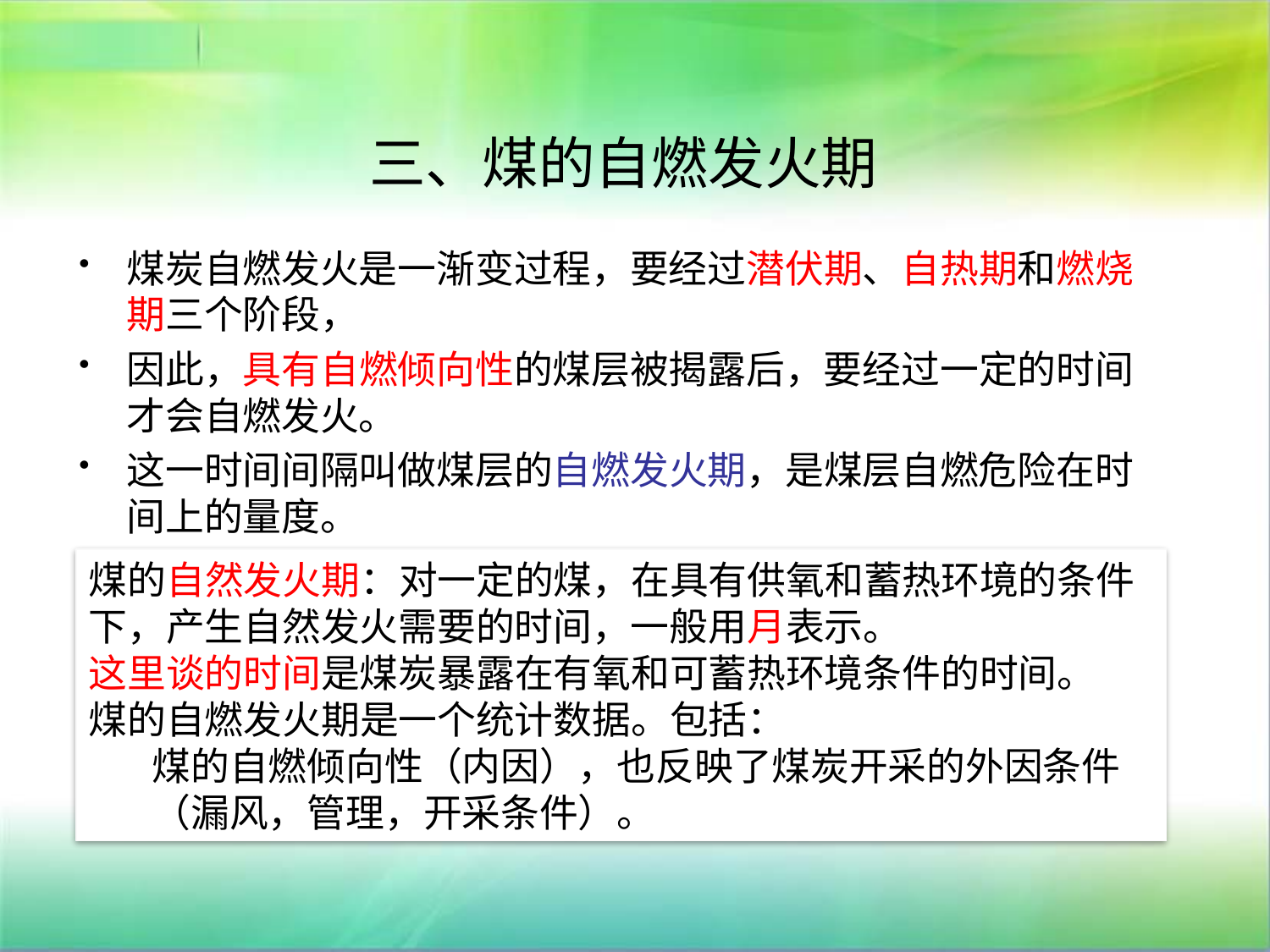

# 三、煤的自燃发火期
煤炭自燃发火是一渐变过程，要经过潜伏期、自热期和燃烧期三个阶段，
因此，具有自燃倾向性的煤层被揭露后，要经过一定的时间才会自燃发火。
这一时间间隔叫做煤层的自燃发火期，是煤层自燃危险在时间上的量度。
自燃发火期愈短的煤层，其自燃危险性愈大。
煤的自然发火期：对一定的煤，在具有供氧和蓄热环境的条件下，产生自然发火需要的时间，一般用月表示。
这里谈的时间是煤炭暴露在有氧和可蓄热环境条件的时间。
煤的自燃发火期是一个统计数据。包括：
煤的自燃倾向性（内因），也反映了煤炭开采的外因条件（漏风，管理，开采条件）。